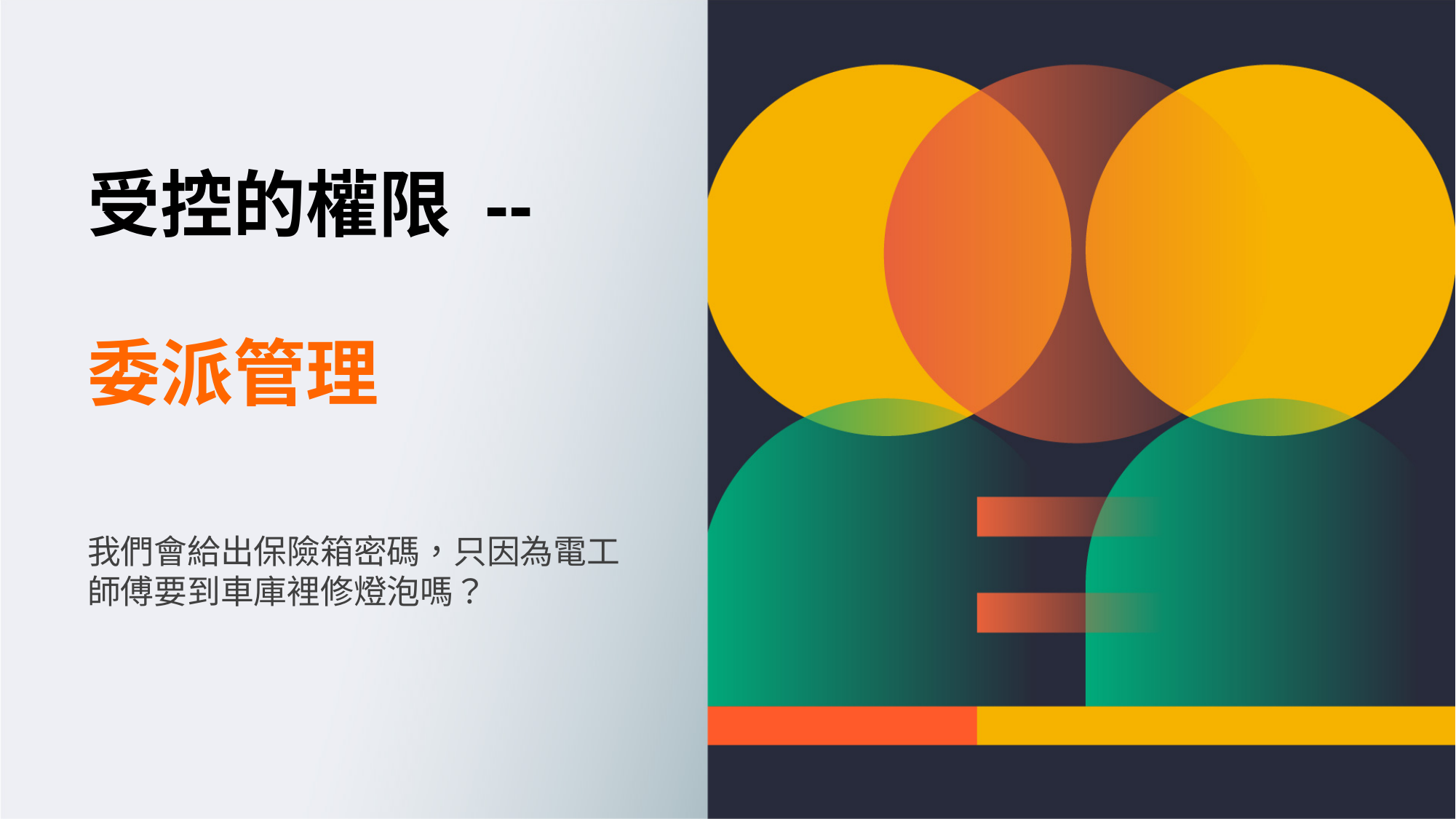

受控的權限 --
委派管理
我們會給出保險箱密碼，只因為電工師傅要到車庫裡修燈泡嗎？